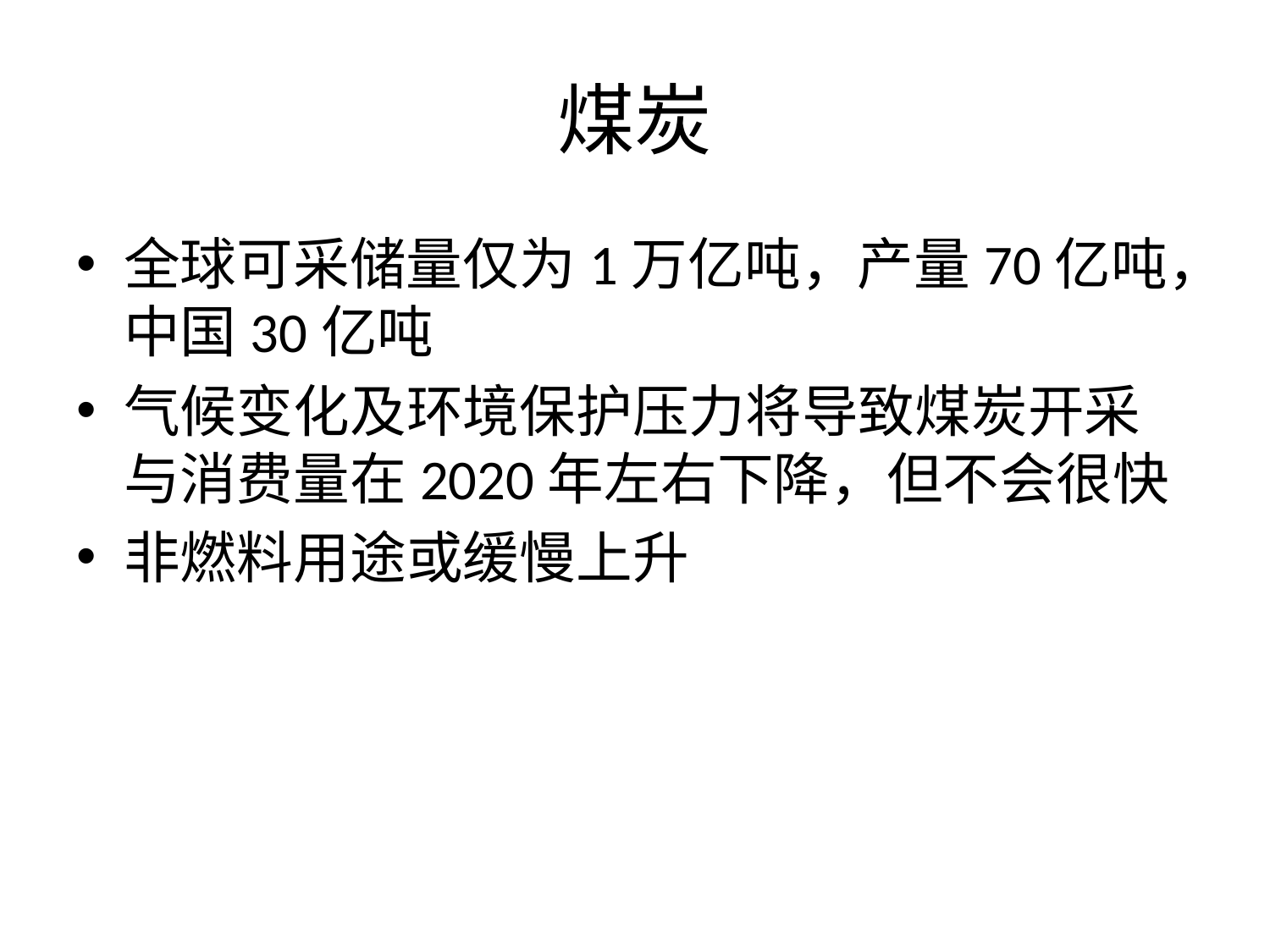

# 煤炭
全球可采储量仅为1万亿吨，产量70亿吨，中国30亿吨
气候变化及环境保护压力将导致煤炭开采与消费量在2020年左右下降，但不会很快
非燃料用途或缓慢上升